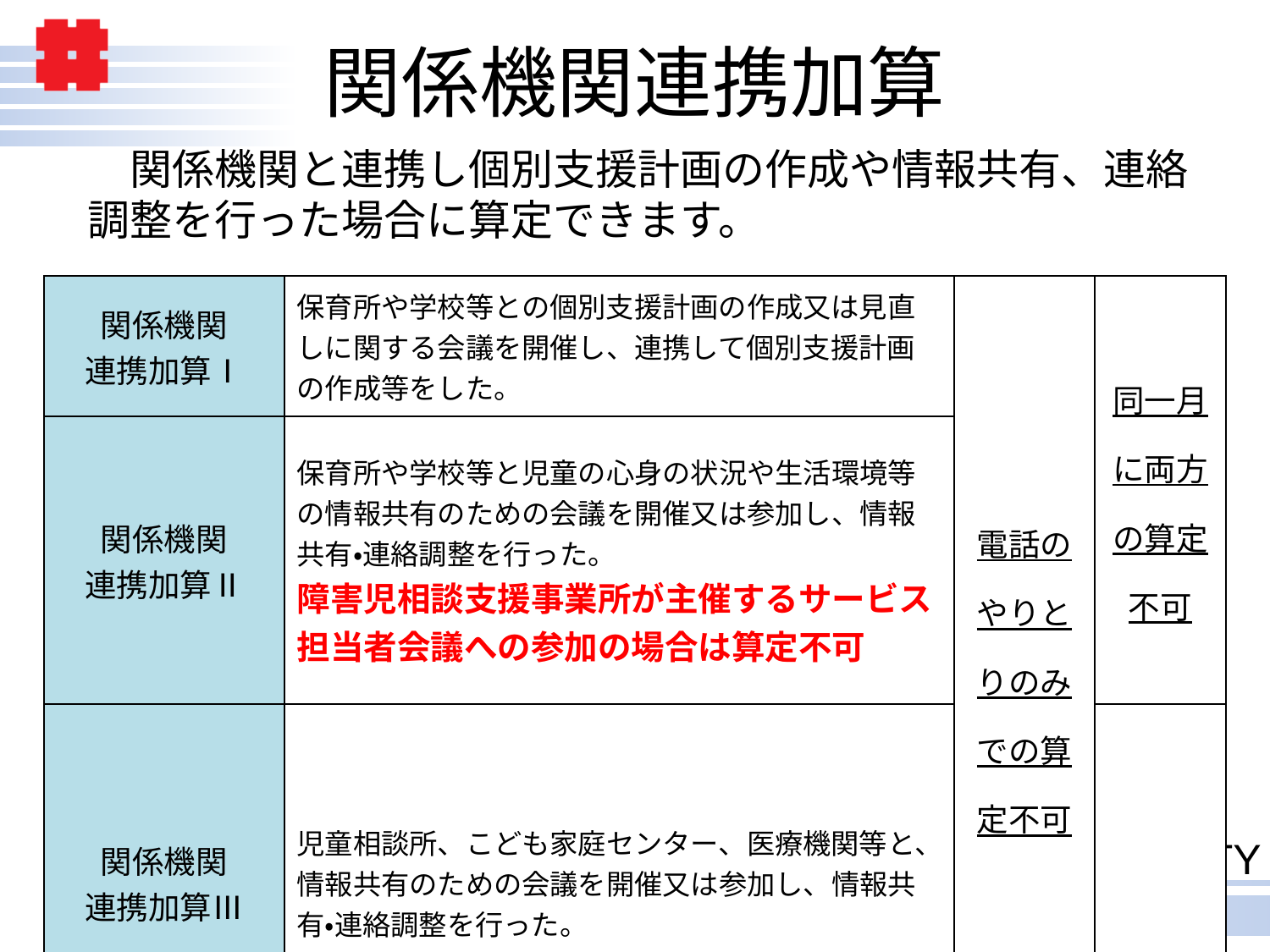

# 関係機関連携加算
　関係機関と連携し個別支援計画の作成や情報共有、連絡調整を行った場合に算定できます。

| 関係機関 連携加算Ⅰ | 保育所や学校等との個別支援計画の作成又は見直しに関する会議を開催し、連携して個別支援計画の作成等をした。 | 電話のやりとりのみでの算定不可 | 同一月に両方の算定不可 |
| --- | --- | --- | --- |
| 関係機関 連携加算Ⅱ | 保育所や学校等と児童の心身の状況や生活環境等の情報共有のための会議を開催又は参加し、情報共有・連絡調整を行った。 障害児相談支援事業所が主催するサービス担当者会議への参加の場合は算定不可 |  |  |
| 関係機関 連携加算Ⅲ | 児童相談所、こども家庭センター、医療機関等と、情報共有のための会議を開催又は参加し、情報共有・連絡調整を行った。 |  |  |
| 関係機関 連携加算Ⅳ | 就学先の小学校や就職先の企業等との連絡調整・相談援助を行った。 |  |  |